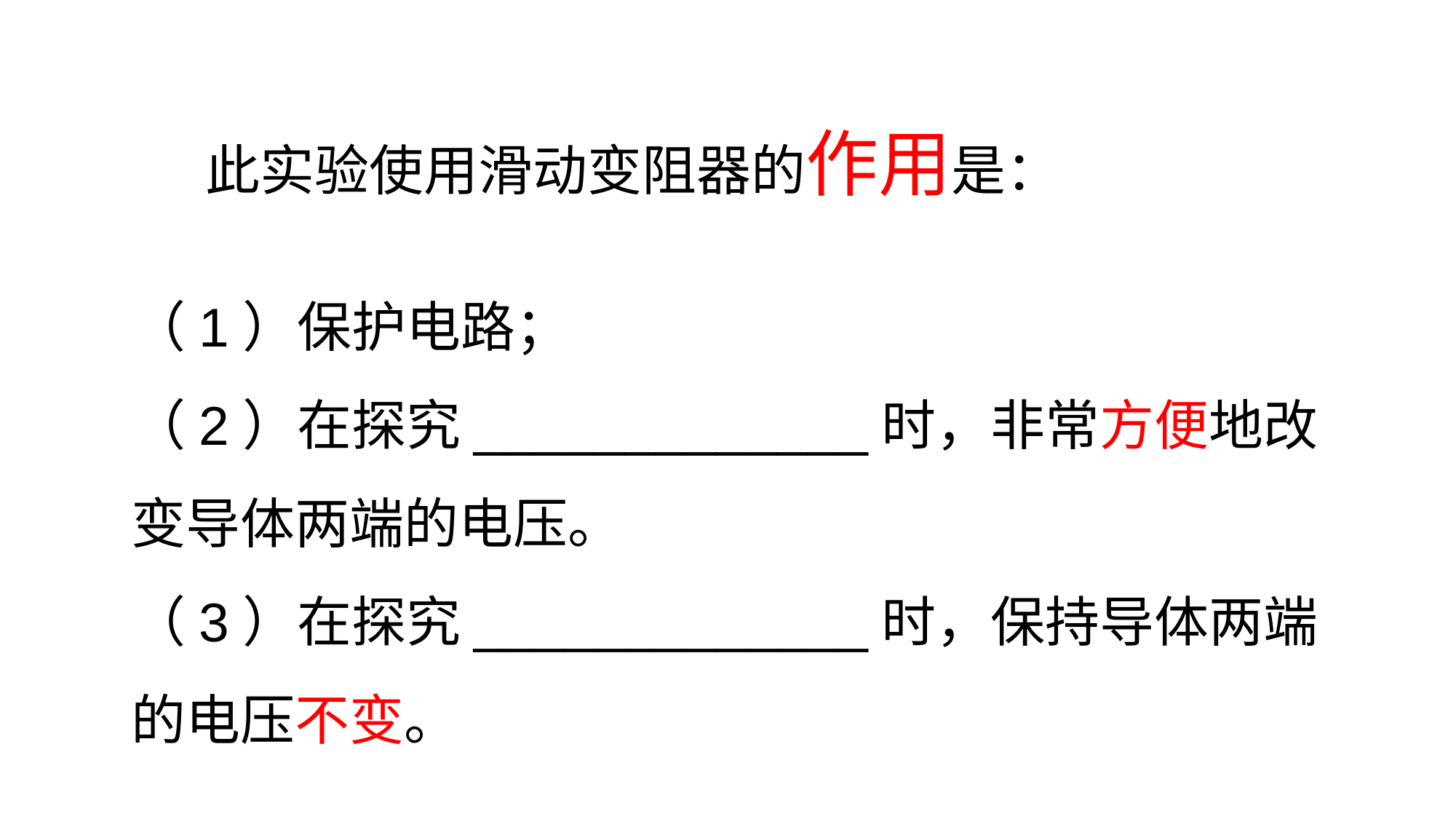

此实验使用滑动变阻器的作用是：

（1）保护电路；
（2）在探究_____________时，非常方便地改变导体两端的电压。
（3）在探究_____________时，保持导体两端的电压不变。